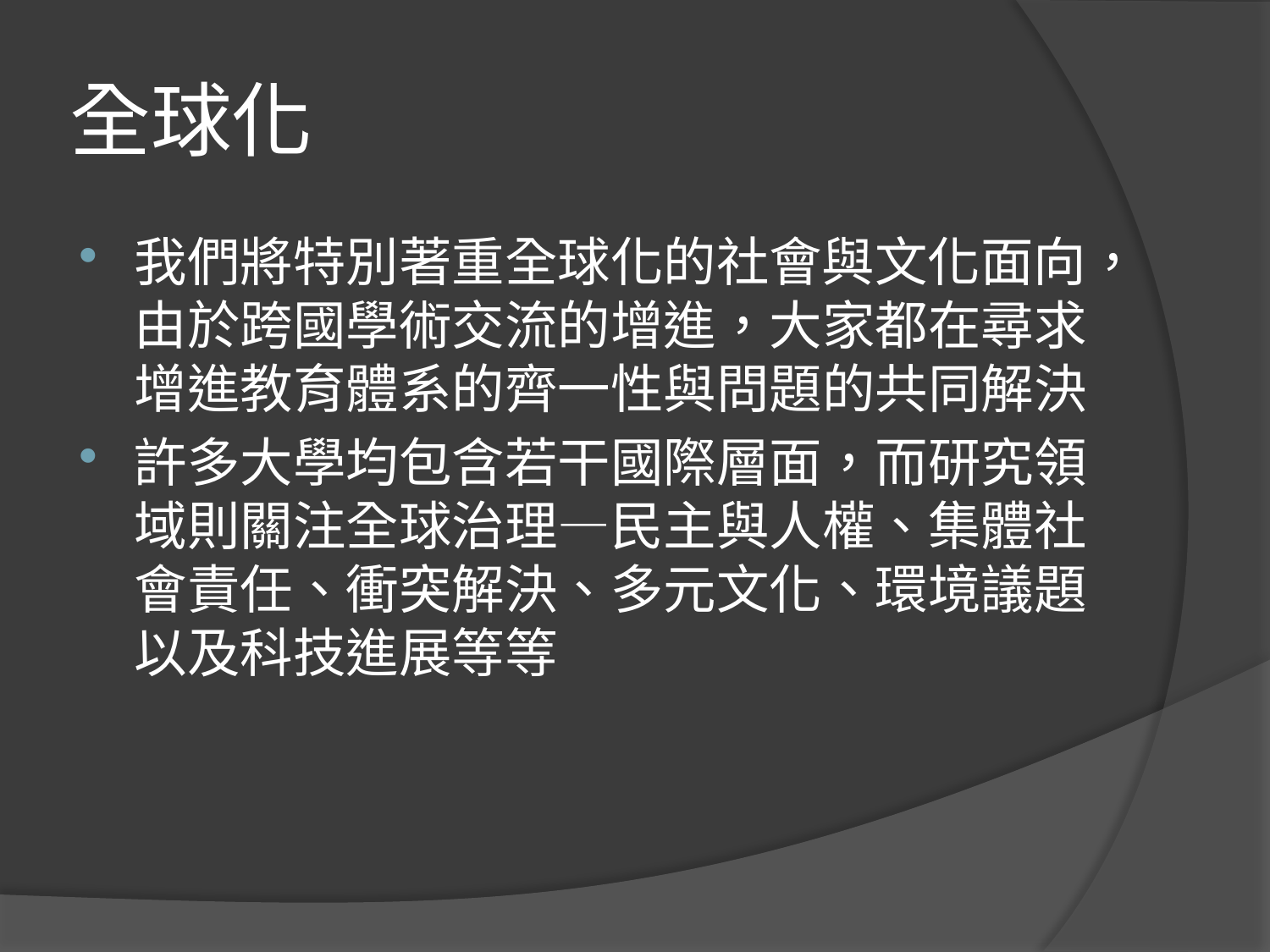

# 全球化
我們將特別著重全球化的社會與文化面向，由於跨國學術交流的增進，大家都在尋求增進教育體系的齊一性與問題的共同解決
許多大學均包含若干國際層面，而研究領域則關注全球治理—民主與人權、集體社會責任、衝突解決、多元文化、環境議題以及科技進展等等